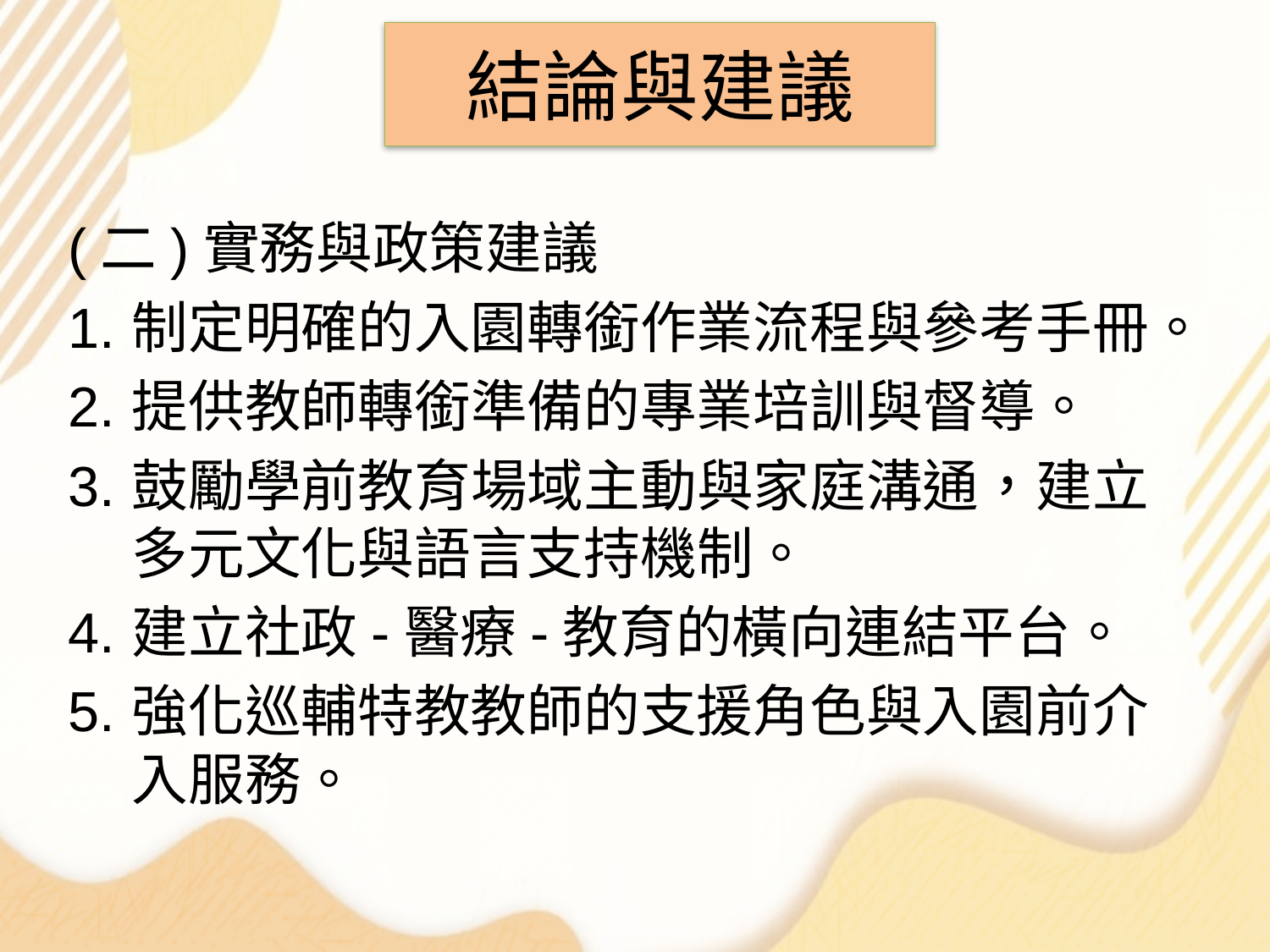

結論與建議
(二)實務與政策建議
制定明確的入園轉銜作業流程與參考手冊。
提供教師轉銜準備的專業培訓與督導。
鼓勵學前教育場域主動與家庭溝通，建立多元文化與語言支持機制。
建立社政-醫療-教育的橫向連結平台。
強化巡輔特教教師的支援角色與入園前介入服務。